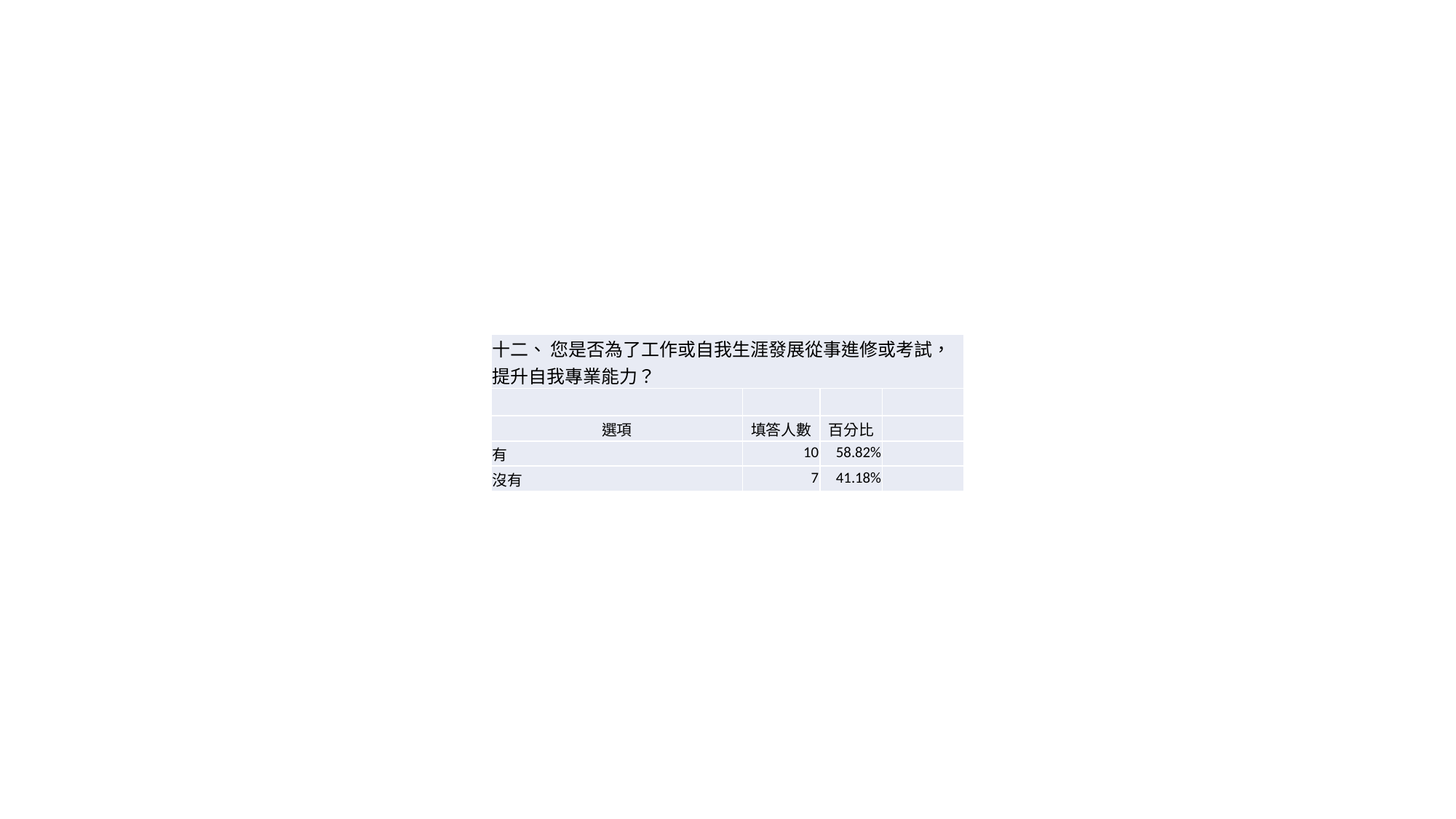

| 十二、 您是否為了工作或自我生涯發展從事進修或考試，提升自我專業能力？ |  |  |  |
| --- | --- | --- | --- |
|  |  |  |  |
| 選項 | 填答人數 | 百分比 |  |
| 有 | 10 | 58.82% |  |
| 沒有 | 7 | 41.18% |  |